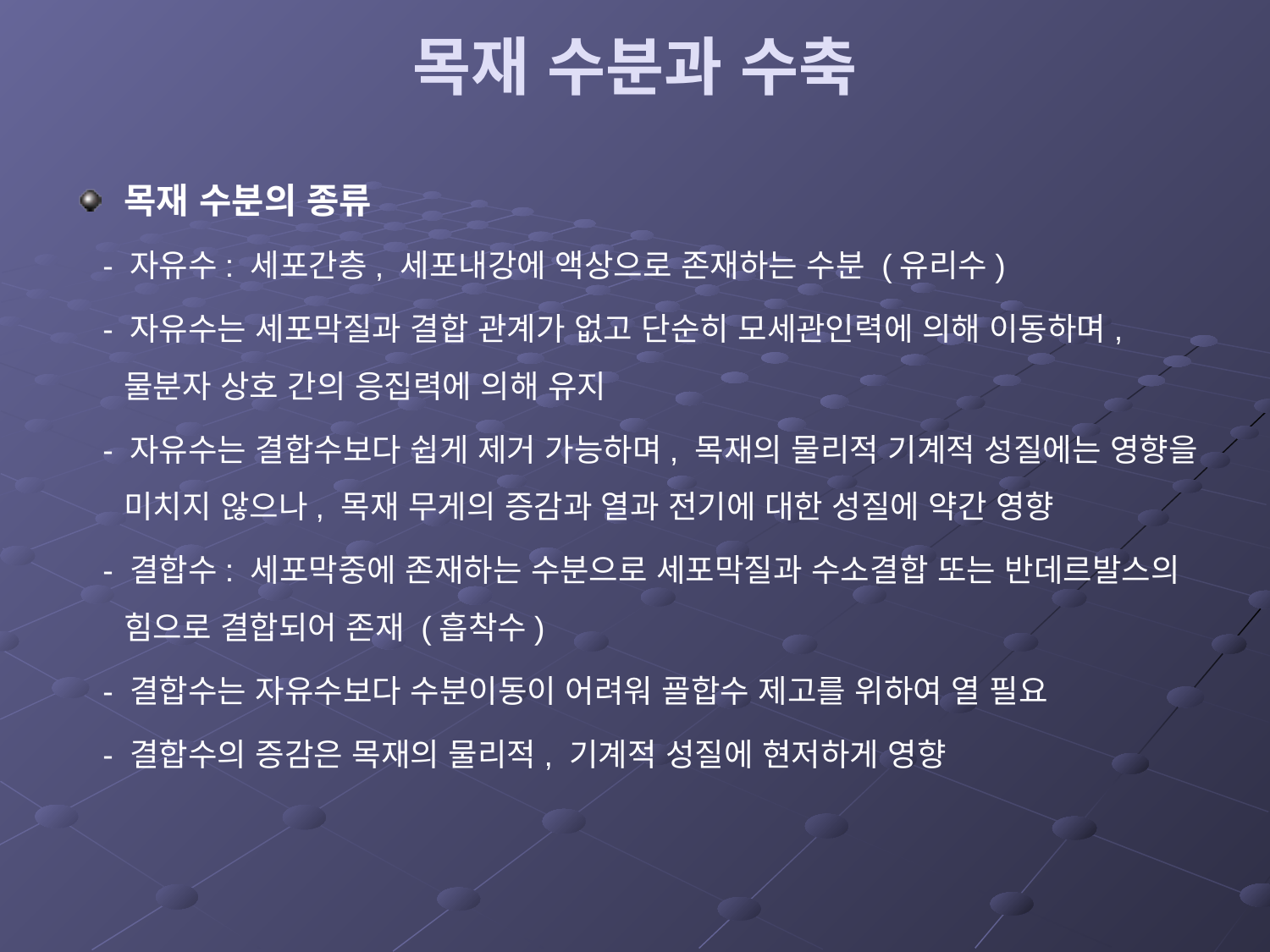

# 목재 수분과 수축
목재 수분의 종류
   - 자유수: 세포간층, 세포내강에 액상으로 존재하는 수분 (유리수)
   - 자유수는 세포막질과 결합 관계가 없고 단순히 모세관인력에 의해 이동하며, 물분자 상호 간의 응집력에 의해 유지
   - 자유수는 결합수보다 쉽게 제거 가능하며, 목재의 물리적 기계적 성질에는 영향을 미치지 않으나, 목재 무게의 증감과 열과 전기에 대한 성질에 약간 영향
   - 결합수: 세포막중에 존재하는 수분으로 세포막질과 수소결합 또는 반데르발스의 힘으로 결합되어 존재 (흡착수)
   - 결합수는 자유수보다 수분이동이 어려워 굘합수 제고를 위하여 열 필요
   - 결합수의 증감은 목재의 물리적, 기계적 성질에 현저하게 영향